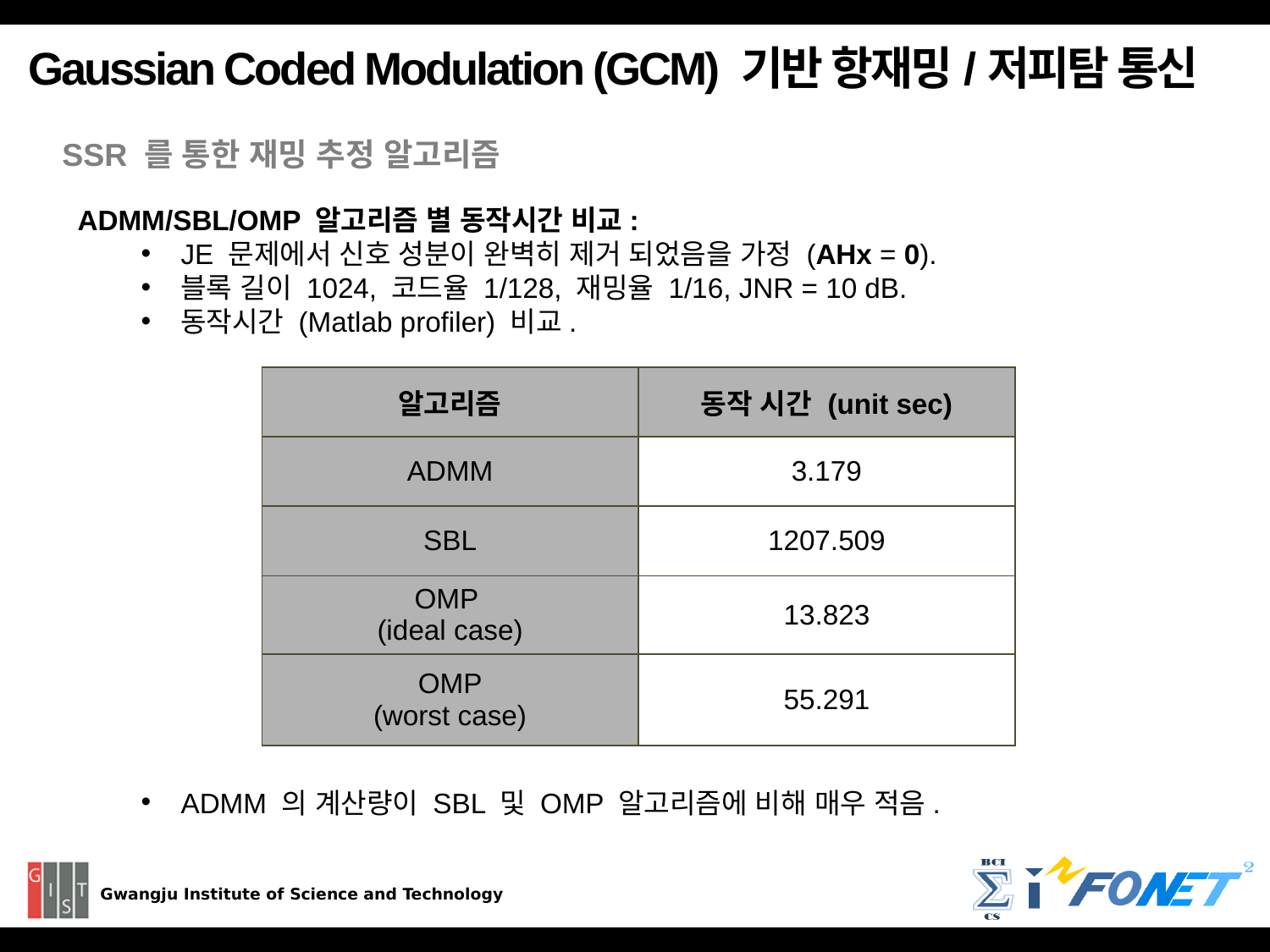

Gaussian Coded Modulation (GCM) 기반 항재밍/저피탐 통신
SSR 를 통한 재밍 추정 알고리즘
ADMM/SBL/OMP 알고리즘 별 동작시간 비교:
JE 문제에서 신호 성분이 완벽히 제거 되었음을 가정 (AHx = 0).
블록 길이 1024, 코드율 1/128, 재밍율 1/16, JNR = 10 dB.
동작시간 (Matlab profiler) 비교.
| 알고리즘 | 동작 시간 (unit sec) |
| --- | --- |
| ADMM | 3.179 |
| SBL | 1207.509 |
| OMP (ideal case) | 13.823 |
| OMP (worst case) | 55.291 |
ADMM 의 계산량이 SBL 및 OMP 알고리즘에 비해 매우 적음.